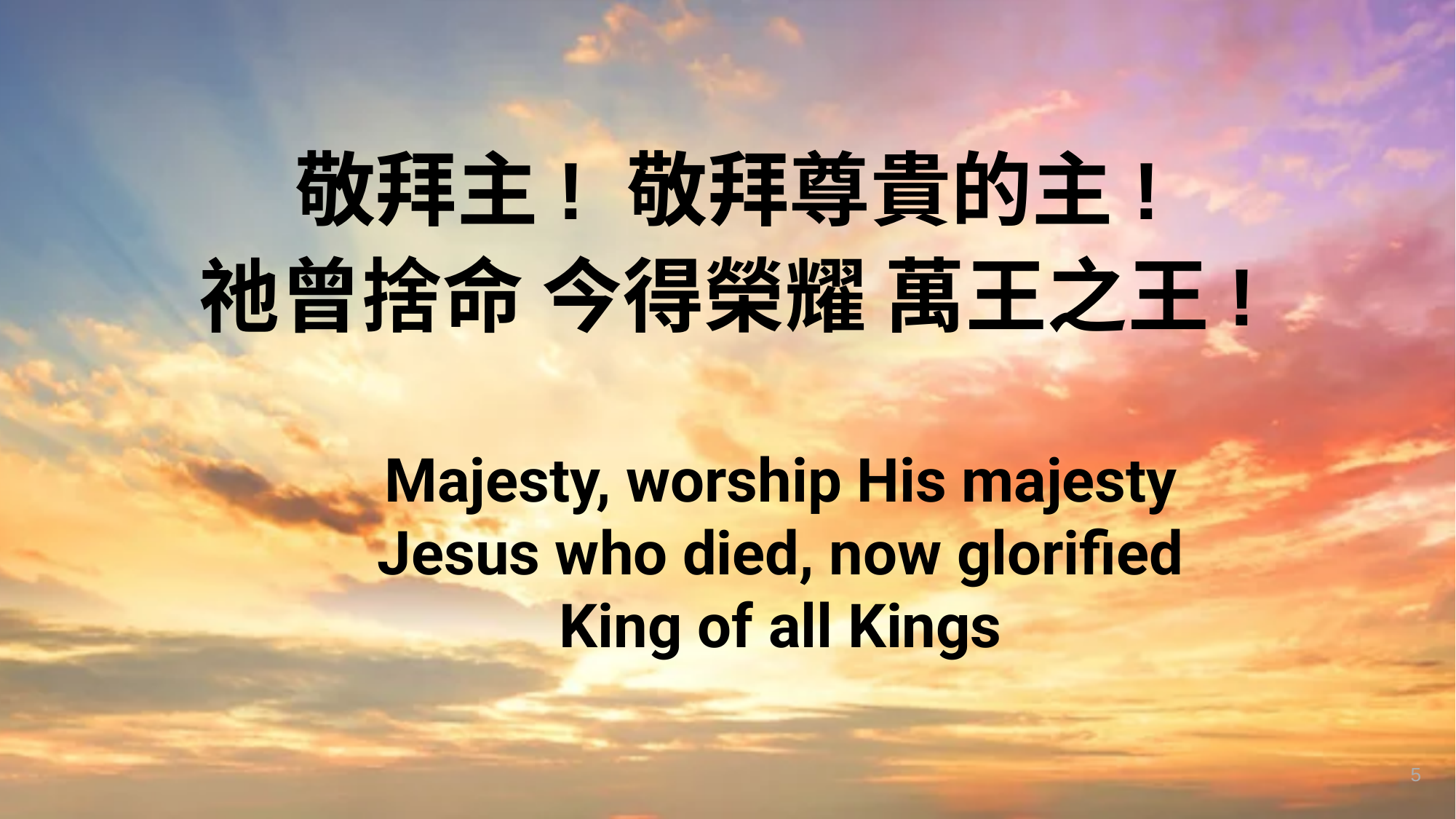

敬拜主! 敬拜尊貴的主!
祂曾捨命 今得榮耀 萬王之王!
Majesty, worship His majesty
Jesus who died, now glorified
King of all Kings
5